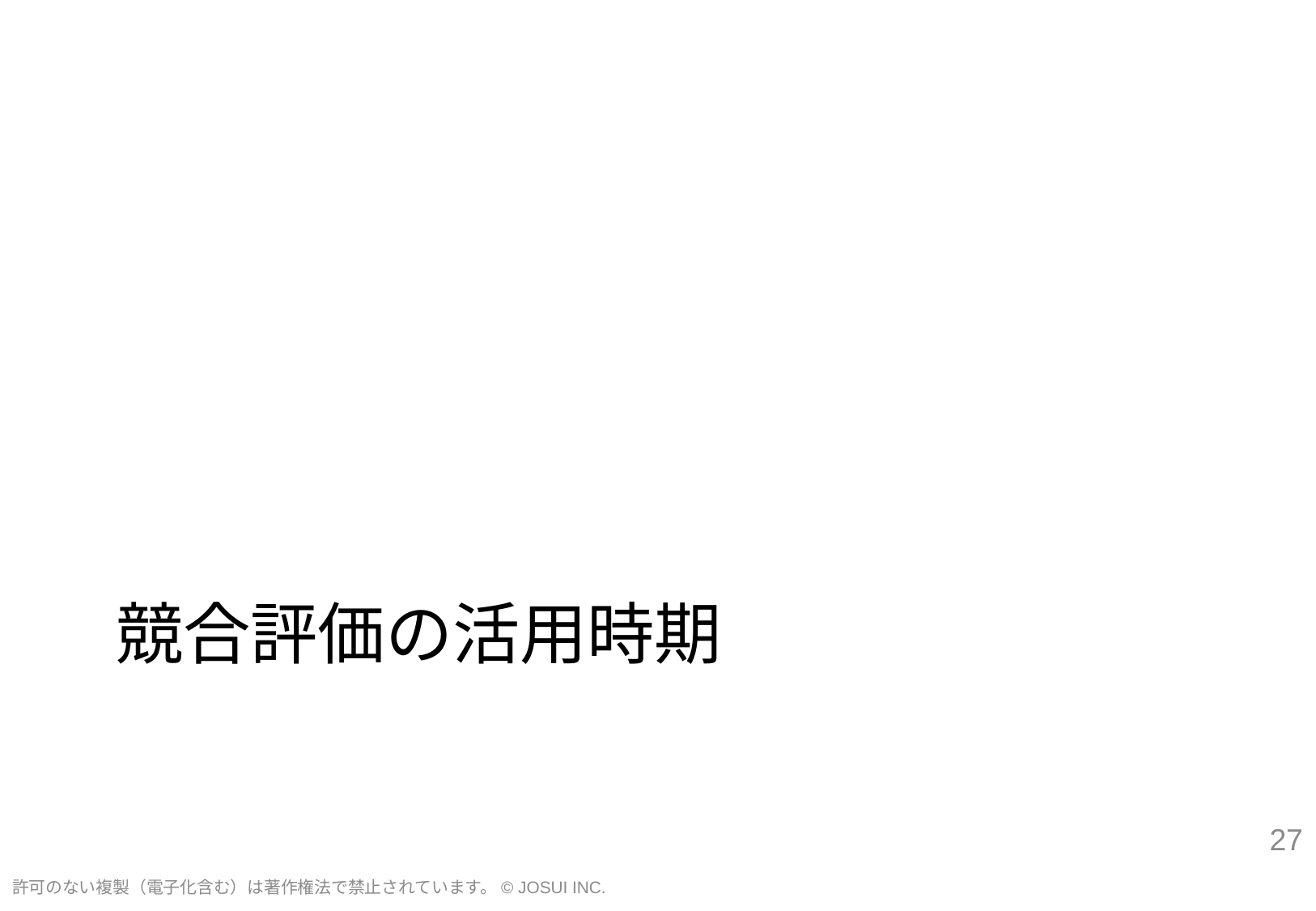

# 競合評価の活用時期
27
許可のない複製（電子化含む）は著作権法で禁止されています。© JOSUI INC.